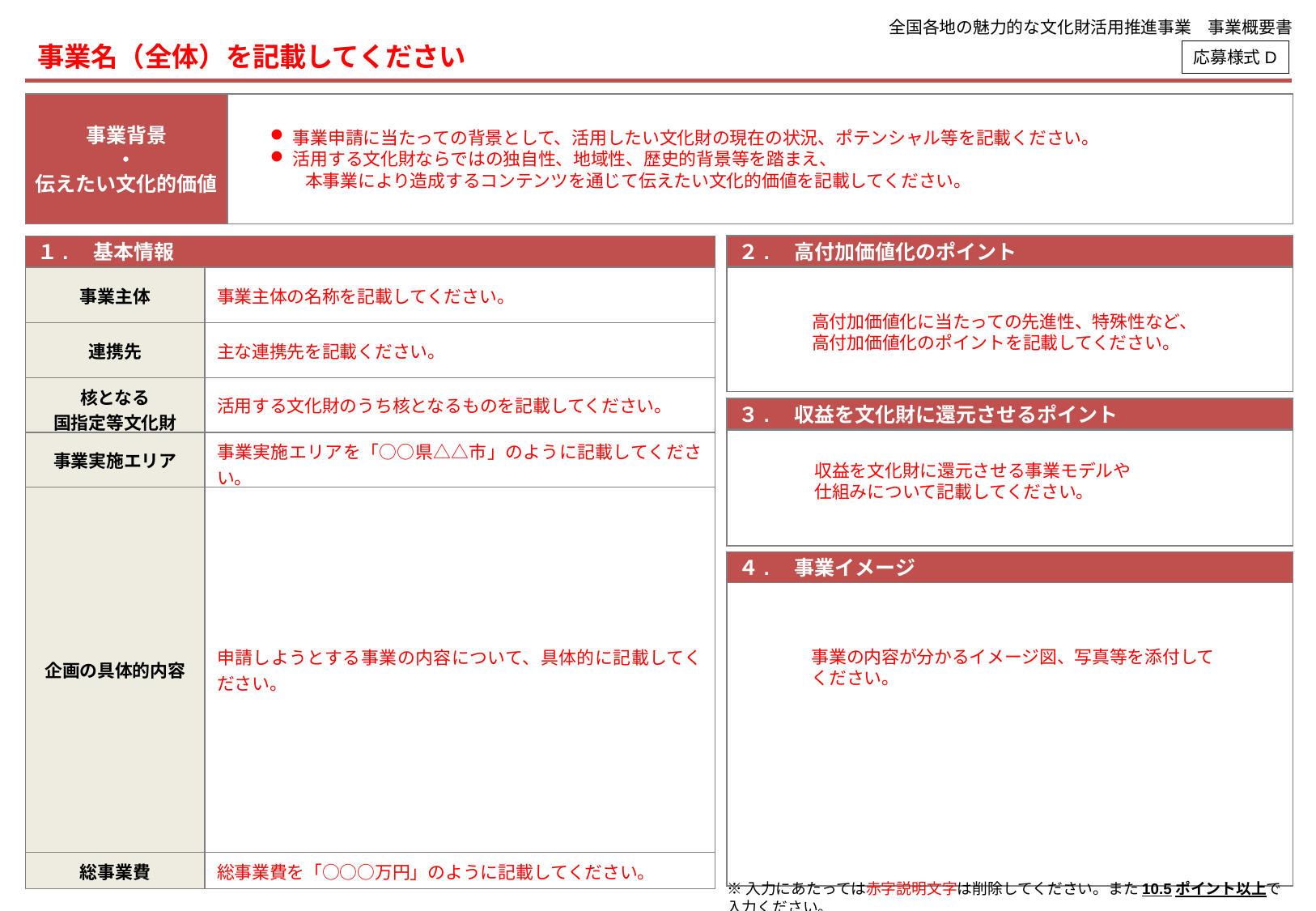

全国各地の魅力的な文化財活用推進事業　事業概要書
# 事業名（全体）を記載してください
応募様式D
事業背景
・
伝えたい文化的価値

事業申請に当たっての背景として、活用したい文化財の現在の状況、ポテンシャル等を記載ください。
活用する文化財ならではの独自性、地域性、歴史的背景等を踏まえ、
　　本事業により造成するコンテンツを通じて伝えたい文化的価値を記載してください。
２.　高付加価値化のポイント
１.　基本情報

| 事業主体 | 事業主体の名称を記載してください。 |
| --- | --- |
| 連携先 | 主な連携先を記載ください。 |
| 核となる 国指定等文化財 | 活用する文化財のうち核となるものを記載してください。 |
| 事業実施エリア | 事業実施エリアを「○○県△△市」のように記載してください。 |
| 企画の具体的内容 | 申請しようとする事業の内容について、具体的に記載してください。 |
| 総事業費 | 総事業費を「○○○万円」のように記載してください。 |
高付加価値化に当たっての先進性、特殊性など、
高付加価値化のポイントを記載してください。
３.　収益を文化財に還元させるポイント

収益を文化財に還元させる事業モデルや
仕組みについて記載してください。
４.　事業イメージ

事業の内容が分かるイメージ図、写真等を添付してください。

※入力にあたっては赤字説明文字は削除してください。また10.5ポイント以上で入力ください。